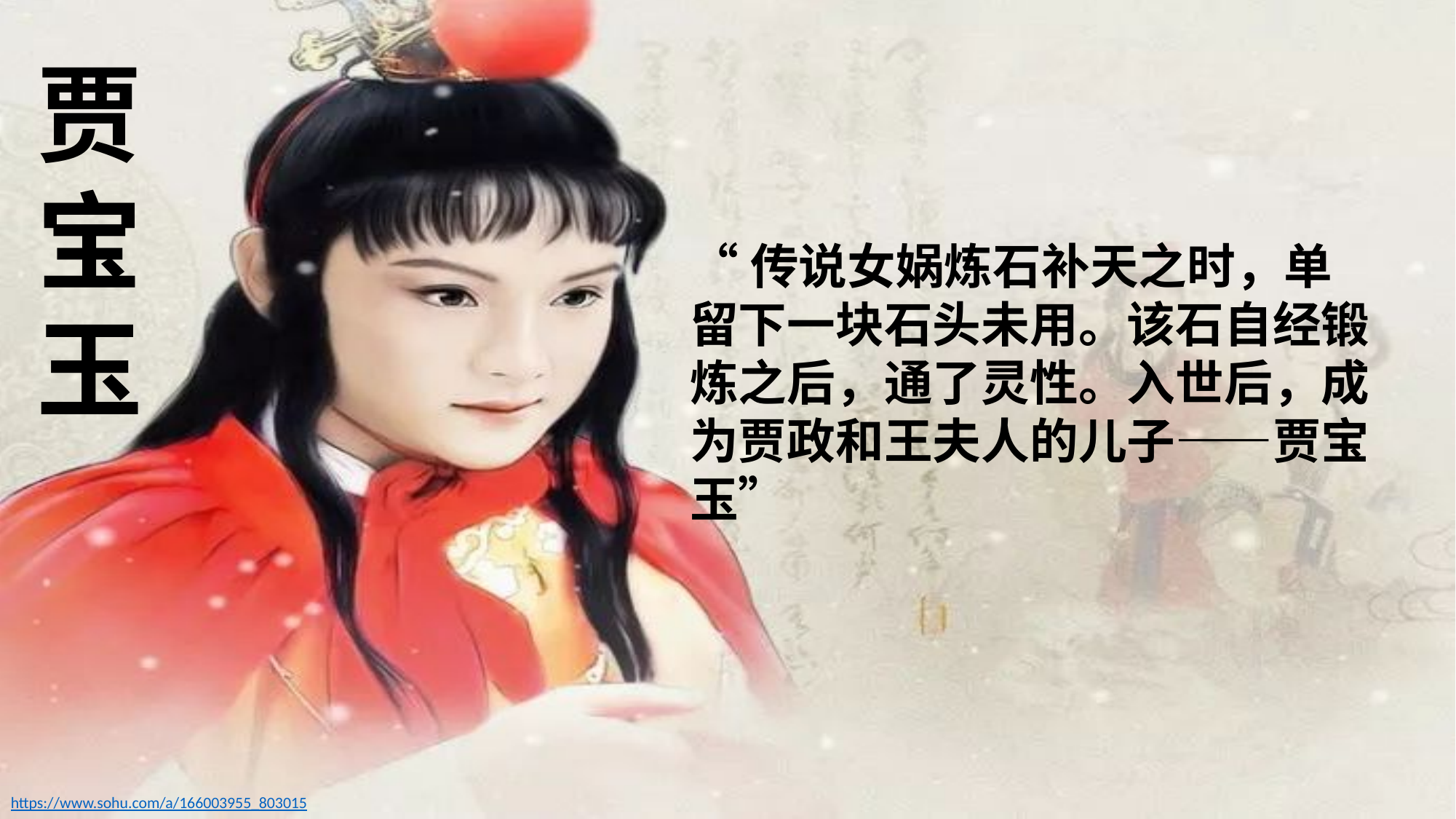

贾宝玉
“传说女娲炼石补天之时，单留下一块石头未用。该石自经锻炼之后，通了灵性。入世后，成为贾政和王夫人的儿子——贾宝玉”
https://www.sohu.com/a/166003955_803015